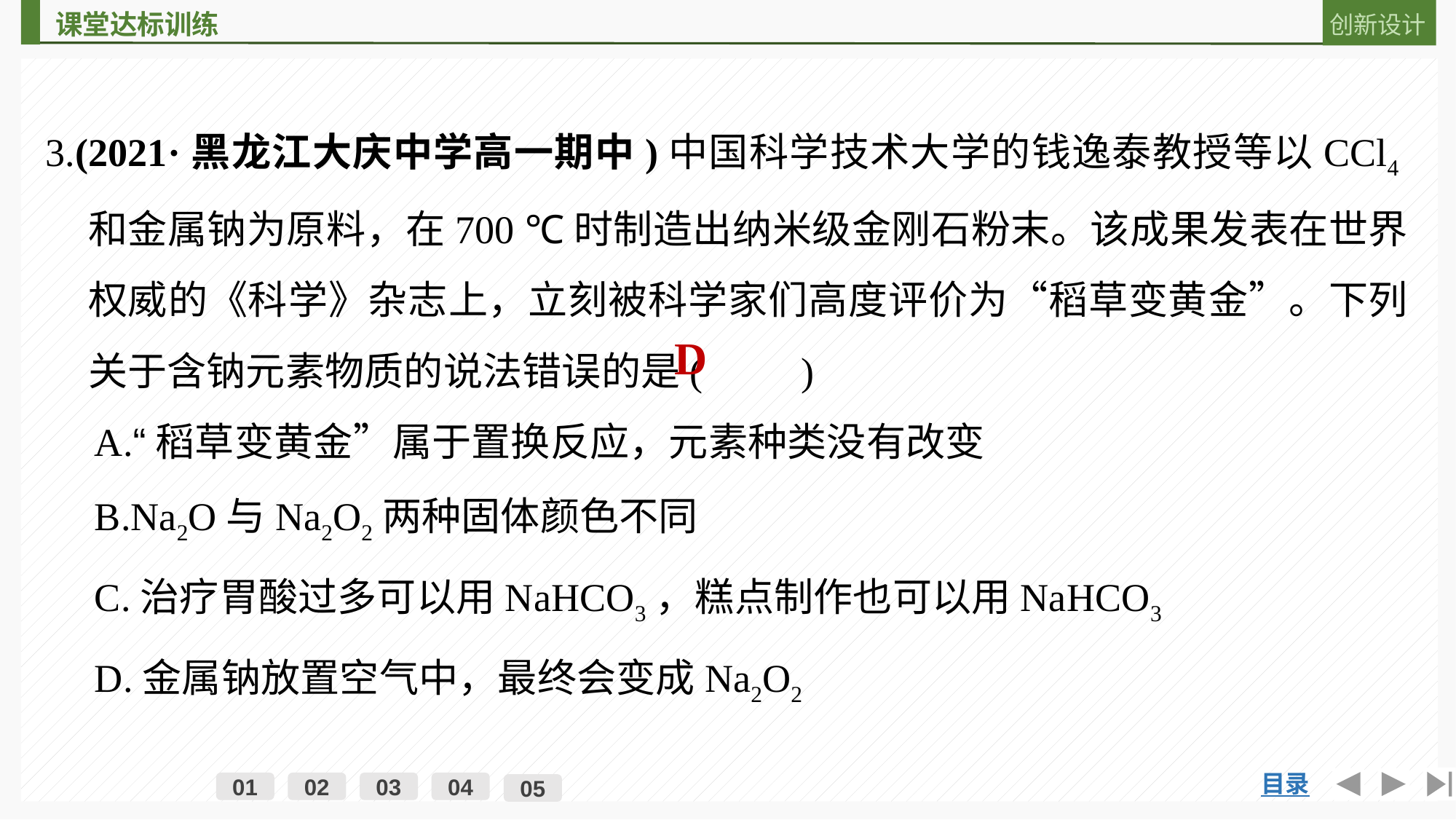

3.(2021·黑龙江大庆中学高一期中)中国科学技术大学的钱逸泰教授等以CCl4和金属钠为原料，在700 ℃时制造出纳米级金刚石粉末。该成果发表在世界权威的《科学》杂志上，立刻被科学家们高度评价为“稻草变黄金”。下列关于含钠元素物质的说法错误的是(　　)
　A.“稻草变黄金”属于置换反应，元素种类没有改变
　B.Na2O与Na2O2两种固体颜色不同
　C.治疗胃酸过多可以用NaHCO3，糕点制作也可以用NaHCO3
　D.金属钠放置空气中，最终会变成Na2O2
D